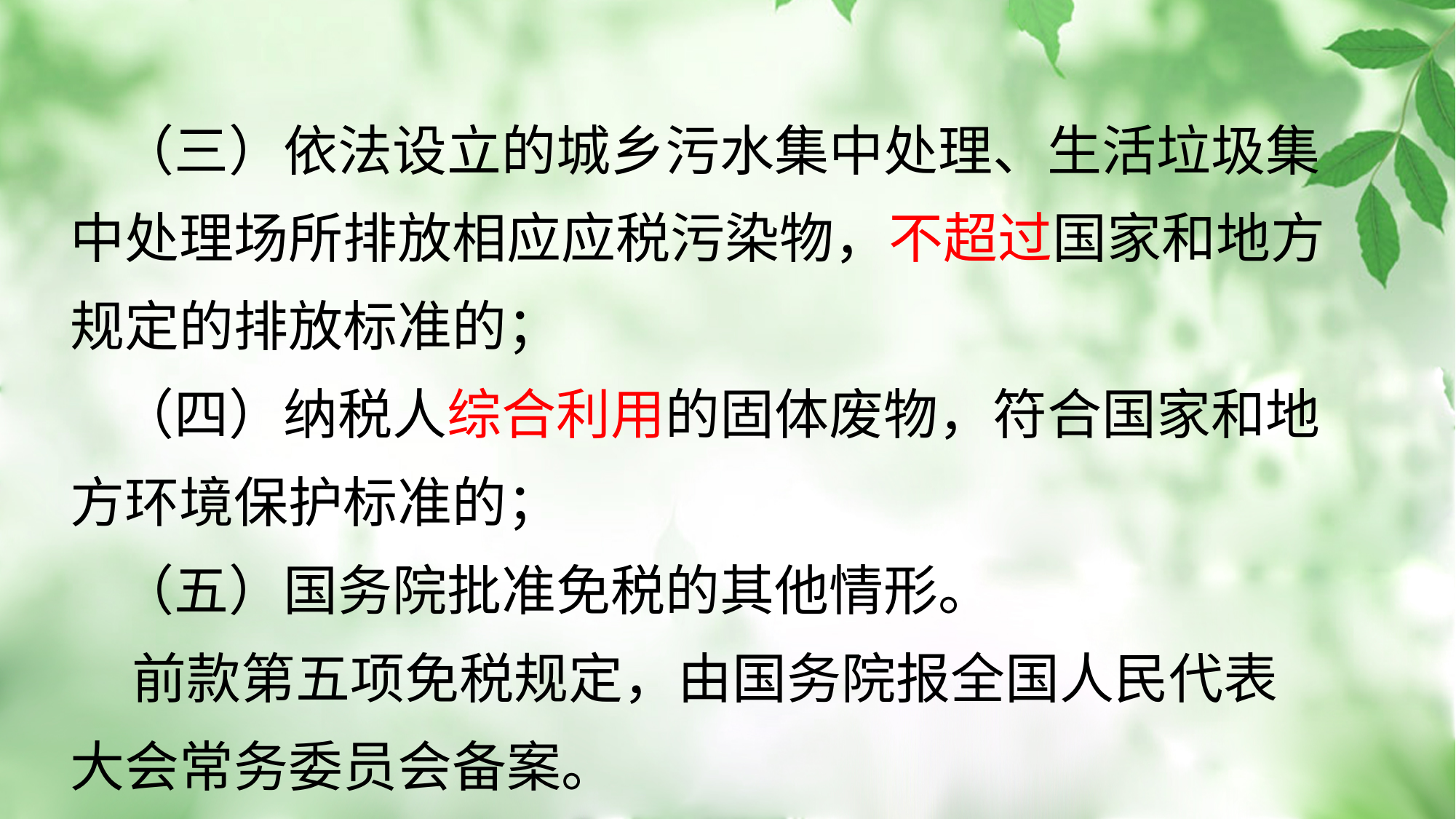

（三）依法设立的城乡污水集中处理、生活垃圾集中处理场所排放相应应税污染物，不超过国家和地方规定的排放标准的；
   （四）纳税人综合利用的固体废物，符合国家和地方环境保护标准的；
   （五）国务院批准免税的其他情形。
    前款第五项免税规定，由国务院报全国人民代表大会常务委员会备案。